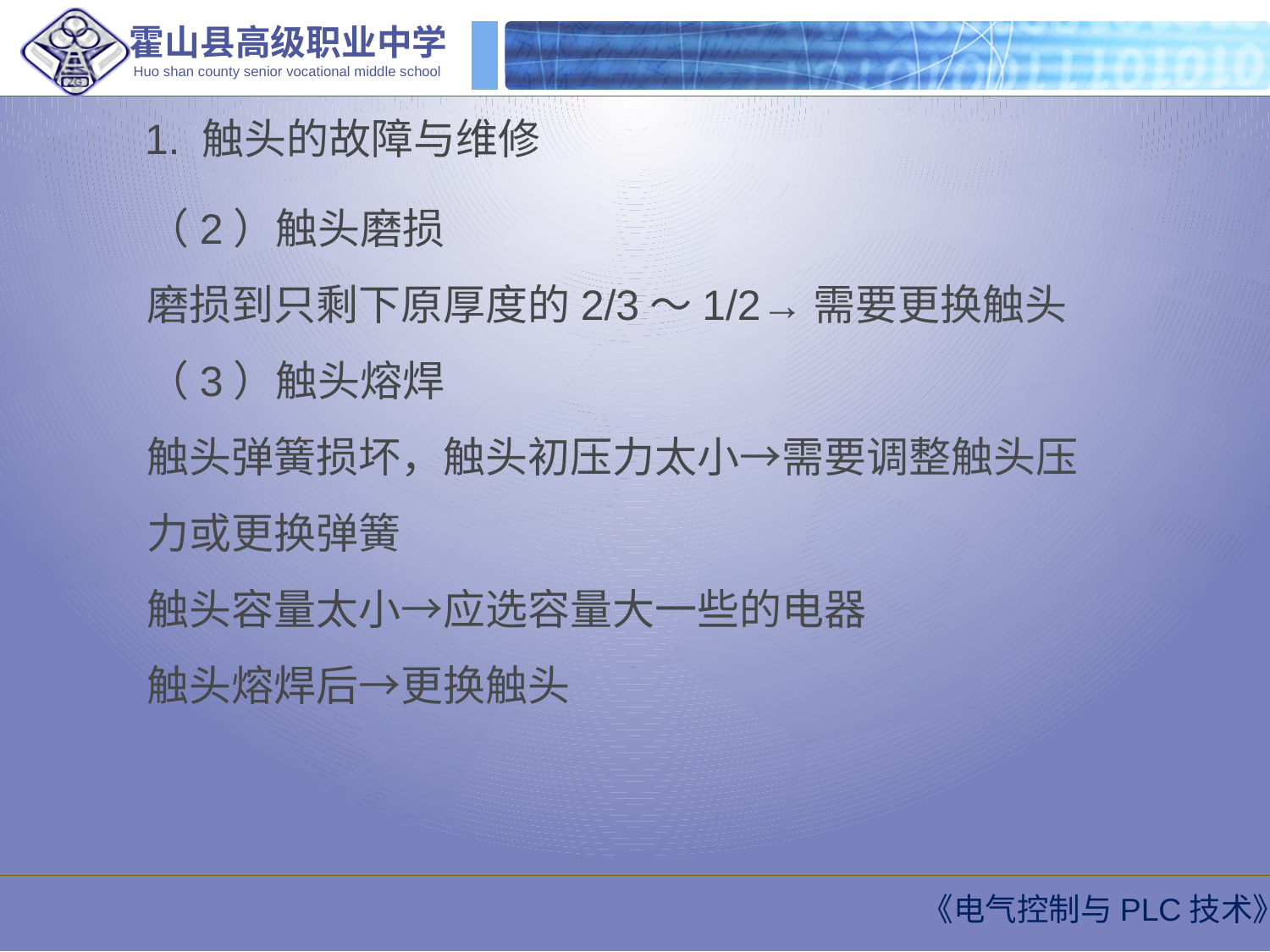

1. 触头的故障与维修
（2）触头磨损
磨损到只剩下原厚度的2/3～1/2→需要更换触头
（3）触头熔焊
触头弹簧损坏，触头初压力太小→需要调整触头压力或更换弹簧
触头容量太小→应选容量大一些的电器
触头熔焊后→更换触头